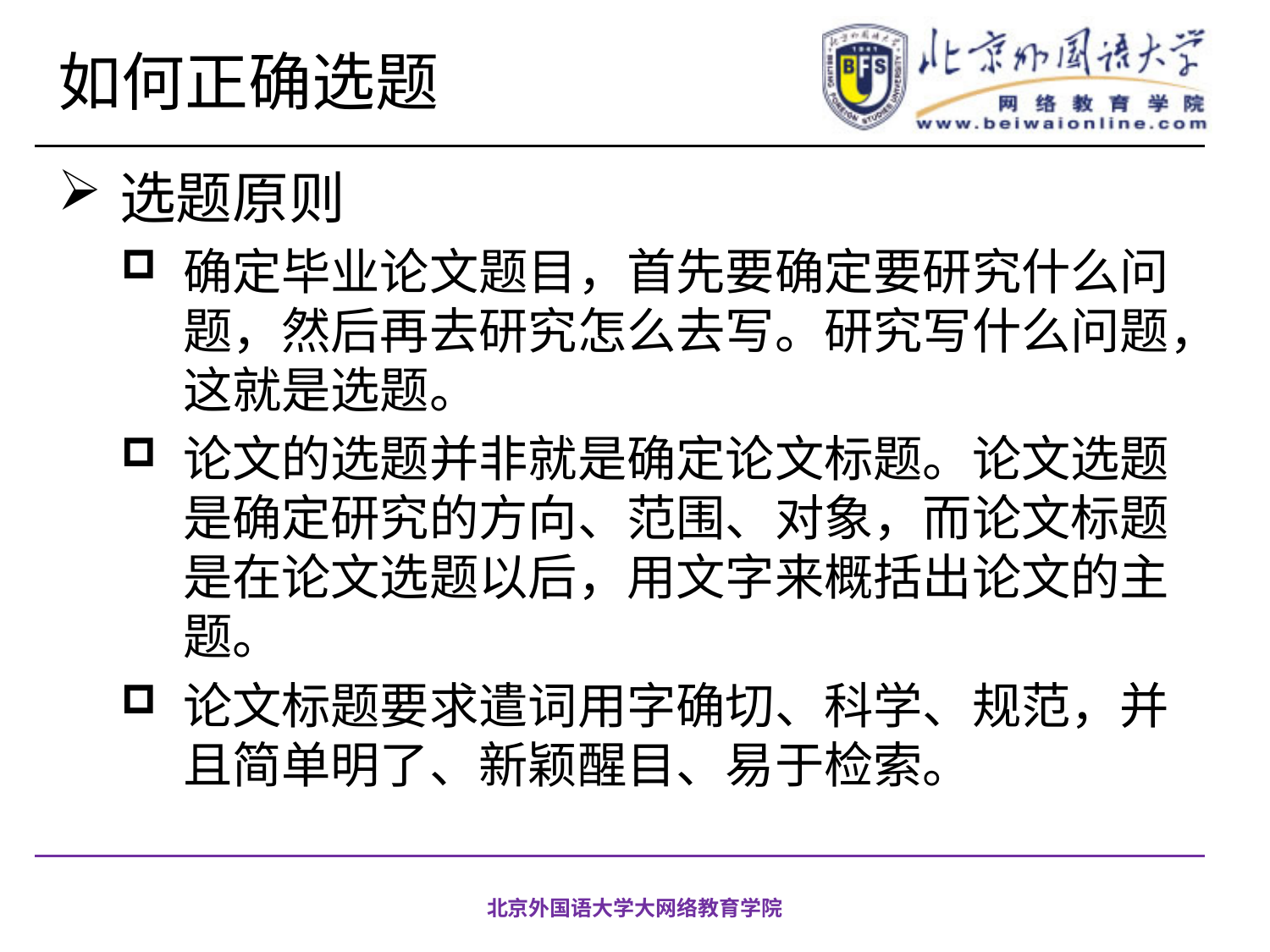

# 如何正确选题
选题原则
确定毕业论文题目，首先要确定要研究什么问题，然后再去研究怎么去写。研究写什么问题，这就是选题。
论文的选题并非就是确定论文标题。论文选题是确定研究的方向、范围、对象，而论文标题是在论文选题以后，用文字来概括出论文的主题。
论文标题要求遣词用字确切、科学、规范，并且简单明了、新颖醒目、易于检索。

北京外国语大学大网络教育学院
8